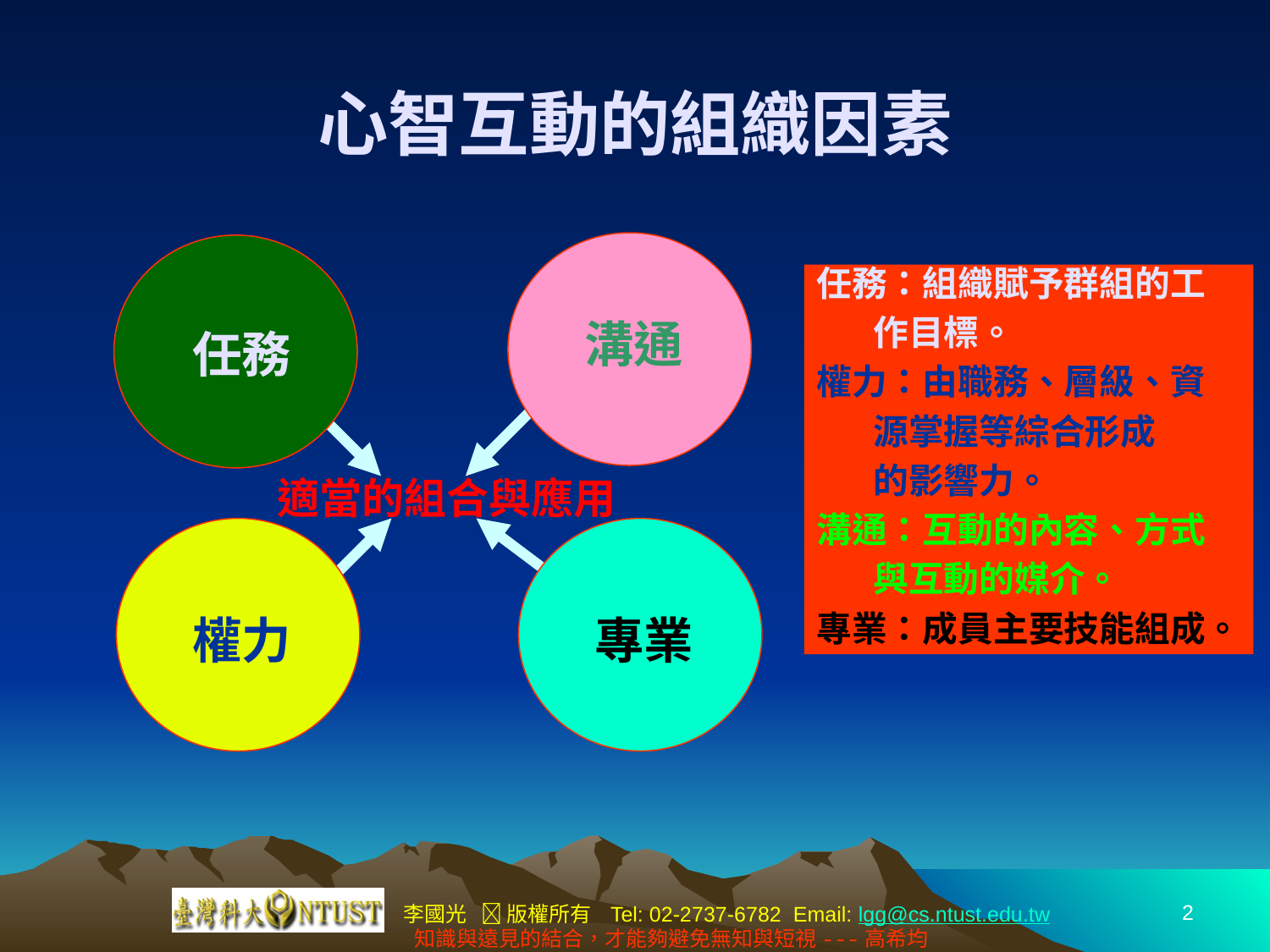

# 心智互動的組織因素

溝通

任務
任務：組織賦予群組的工
      作目標。
權力：由職務、層級、資
      源掌握等綜合形成
      的影響力。
溝通：互動的內容、方式
      與互動的媒介。
專業：成員主要技能組成。

適當的組合與應用

權力

專業
2